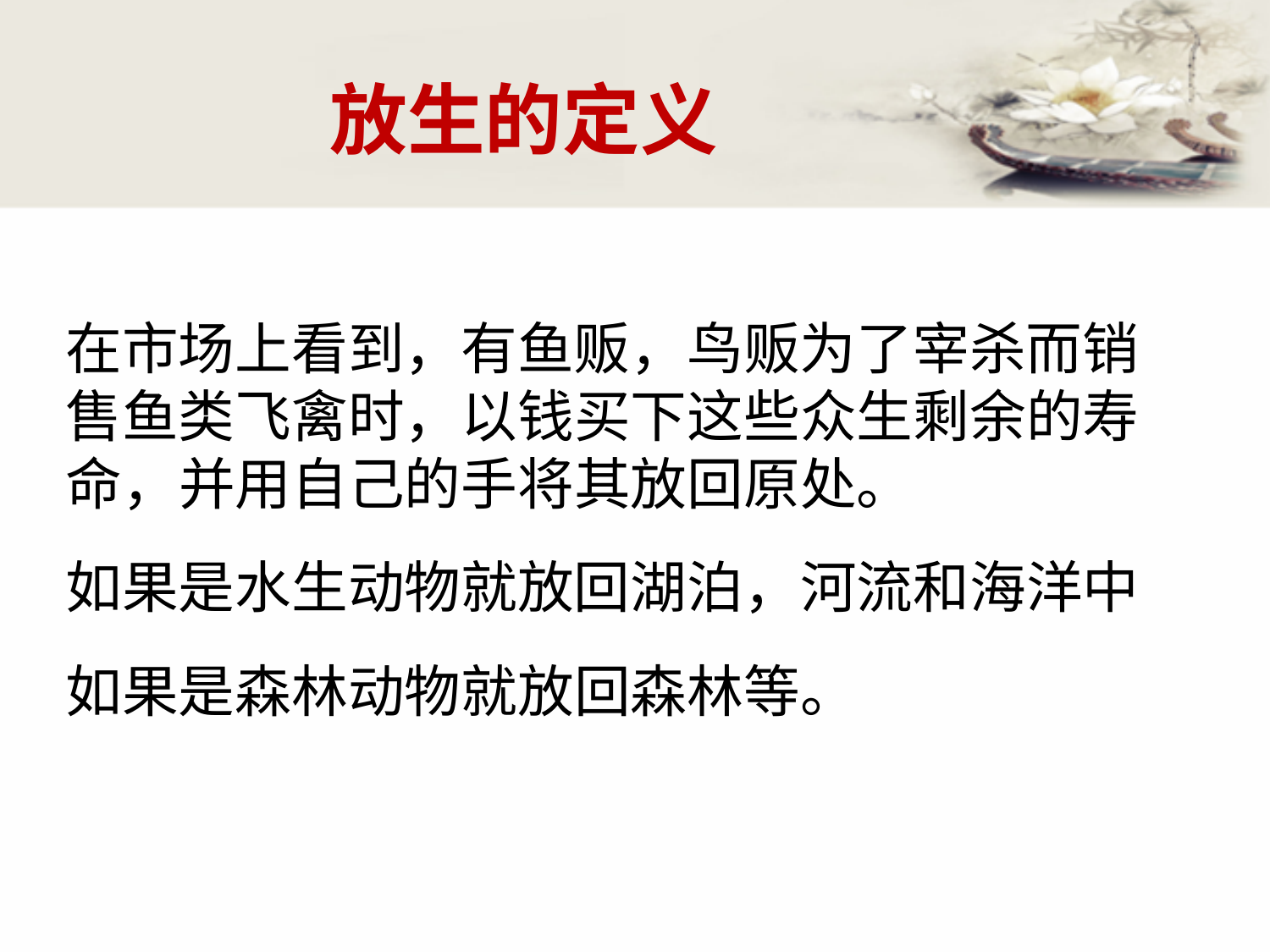

# 放生的定义
在市场上看到，有鱼贩，鸟贩为了宰杀而销售鱼类飞禽时，以钱买下这些众生剩余的寿命，并用自己的手将其放回原处。

如果是水生动物就放回湖泊，河流和海洋中

如果是森林动物就放回森林等。